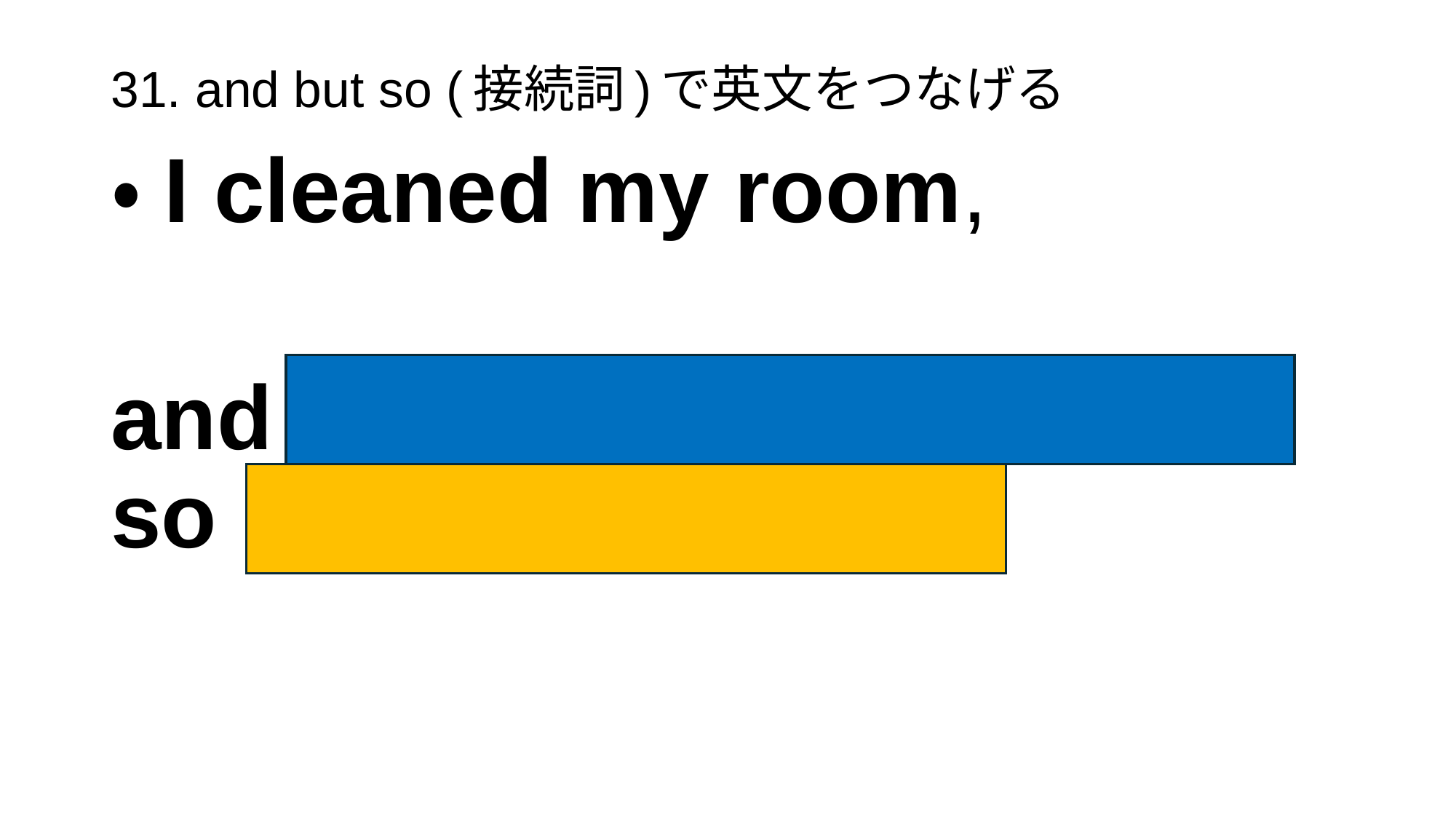

# 31. and but so (接続詞)で英文をつなげる
・I cleaned my room,

and it is *neat and tidy now, so I feel comfortable.